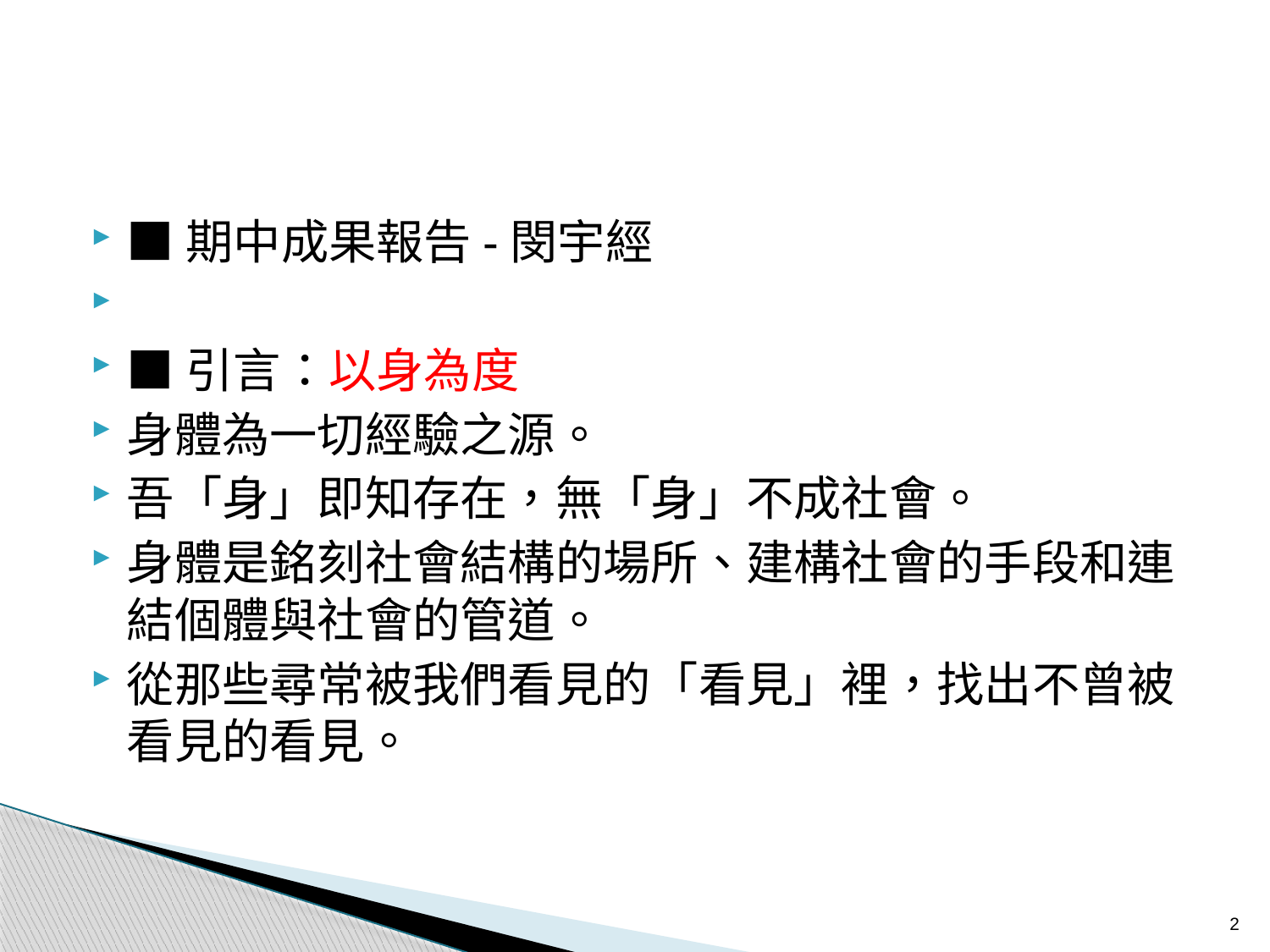

#
■期中成果報告-閔宇經

■引言：以身為度
身體為一切經驗之源。
吾「身」即知存在，無「身」不成社會。
身體是銘刻社會結構的場所、建構社會的手段和連結個體與社會的管道。
從那些尋常被我們看見的「看見」裡，找出不曾被看見的看見。

2